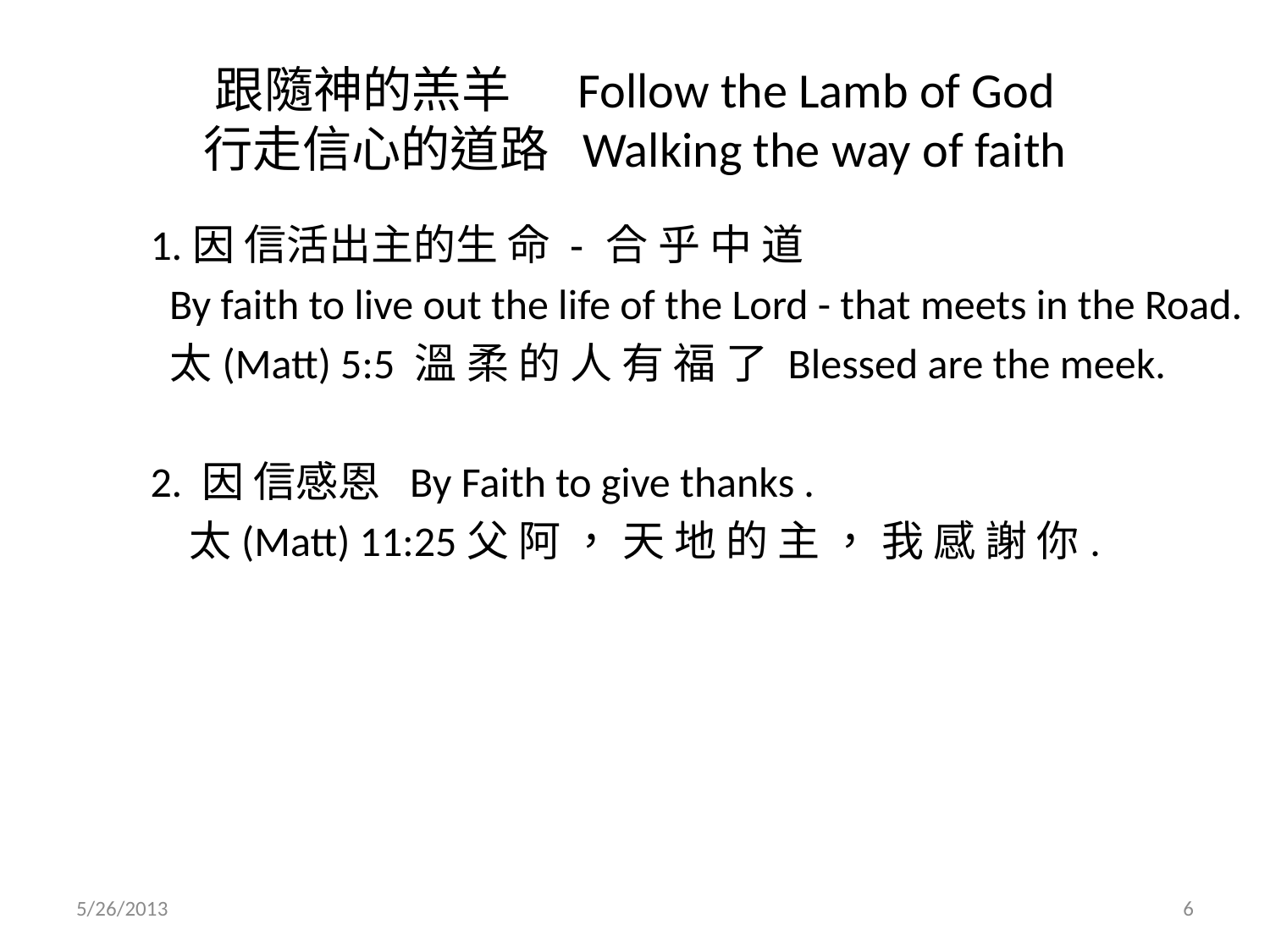

# 跟隨神的羔羊     Follow the Lamb of God 行走信心的道路  Walking the way of faith
1.因 信活出主的生 命 - 合 乎 中 道
  By faith to live out the life of the Lord - that meets in the Road.
 太(Matt) 5:5 溫 柔 的 人 有 福 了 Blessed are the meek.

2. 因 信感恩  By Faith to give thanks .
   太(Matt) 11:25父 阿 ， 天 地 的 主 ， 我 感 謝 你.

5/26/2013
6